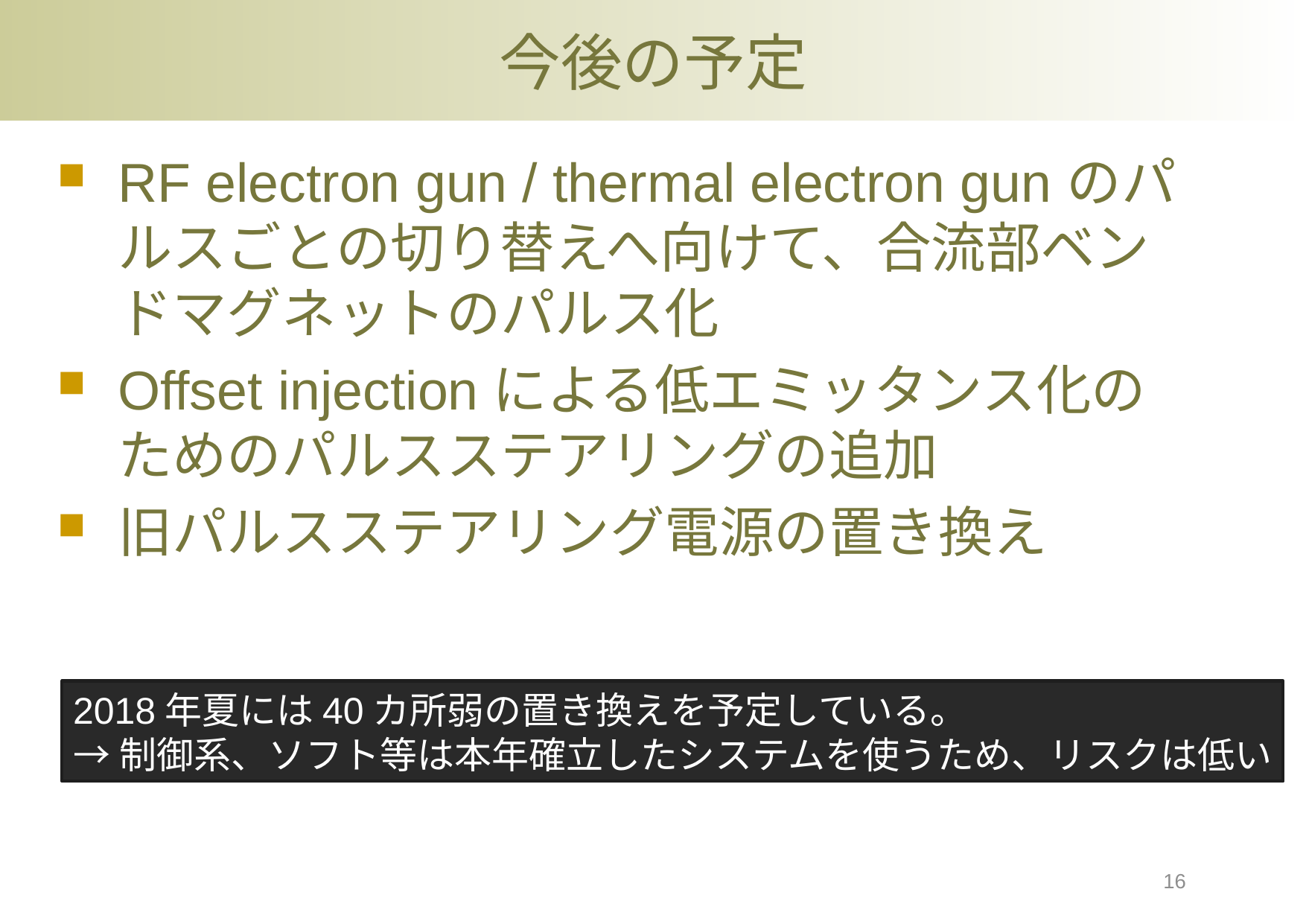

# 今後の予定
RF electron gun / thermal electron gunのパルスごとの切り替えへ向けて、合流部ベンドマグネットのパルス化
Offset injectionによる低エミッタンス化のためのパルスステアリングの追加
旧パルスステアリング電源の置き換え
2018年夏には40カ所弱の置き換えを予定している。
→制御系、ソフト等は本年確立したシステムを使うため、リスクは低い

16